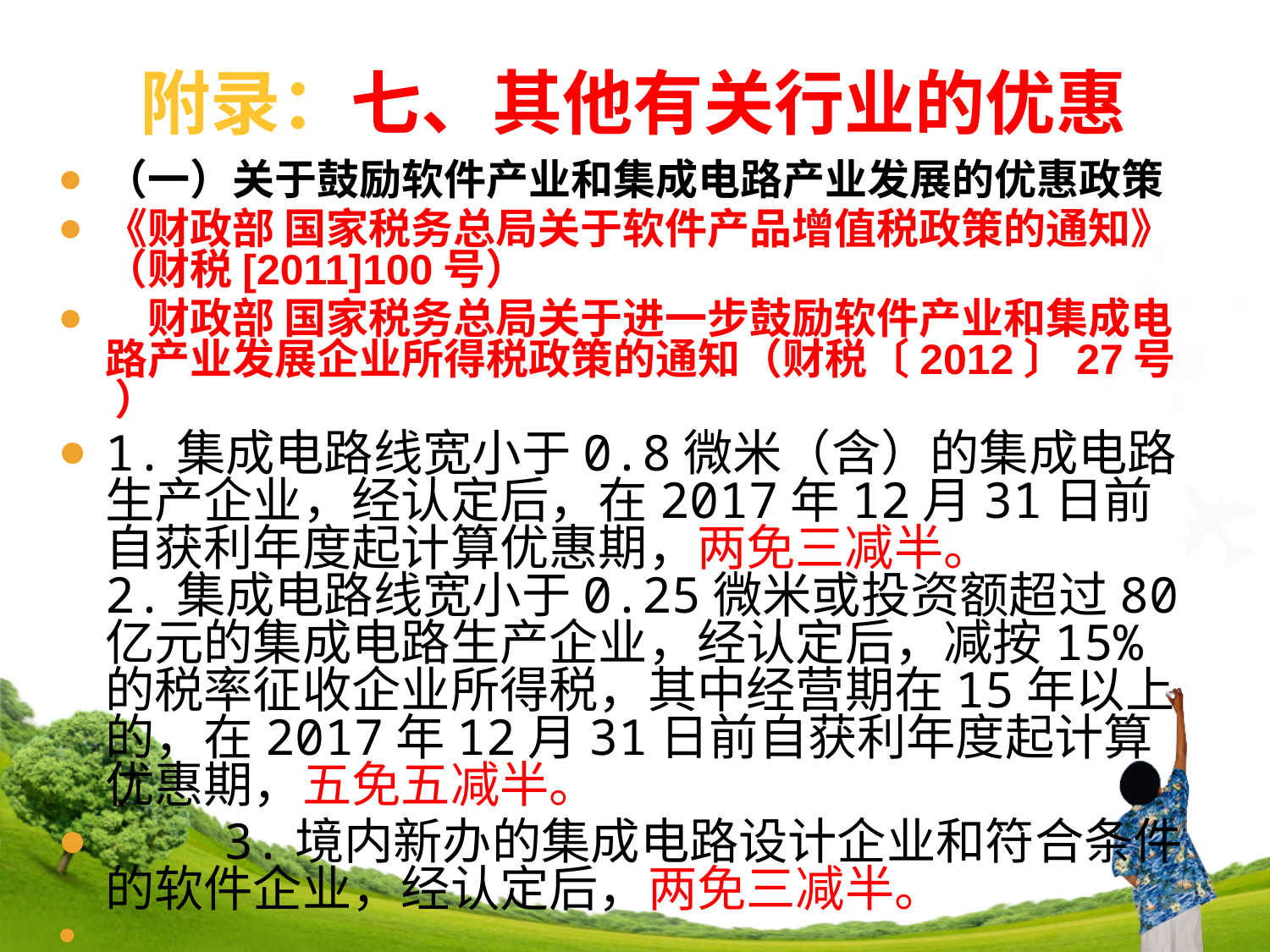

# 附录：七、其他有关行业的优惠
（一）关于鼓励软件产业和集成电路产业发展的优惠政策
《财政部 国家税务总局关于软件产品增值税政策的通知》（财税[2011]100号）
　财政部 国家税务总局关于进一步鼓励软件产业和集成电路产业发展企业所得税政策的通知（财税〔2012〕27号 ）
1.集成电路线宽小于0.8微米（含）的集成电路生产企业，经认定后，在2017年12月31日前自获利年度起计算优惠期，两免三减半。
2.集成电路线宽小于0.25微米或投资额超过80亿元的集成电路生产企业，经认定后，减按15%的税率征收企业所得税，其中经营期在15年以上的，在2017年12月31日前自获利年度起计算优惠期，五免五减半。
    3.境内新办的集成电路设计企业和符合条件的软件企业，经认定后，两免三减半。